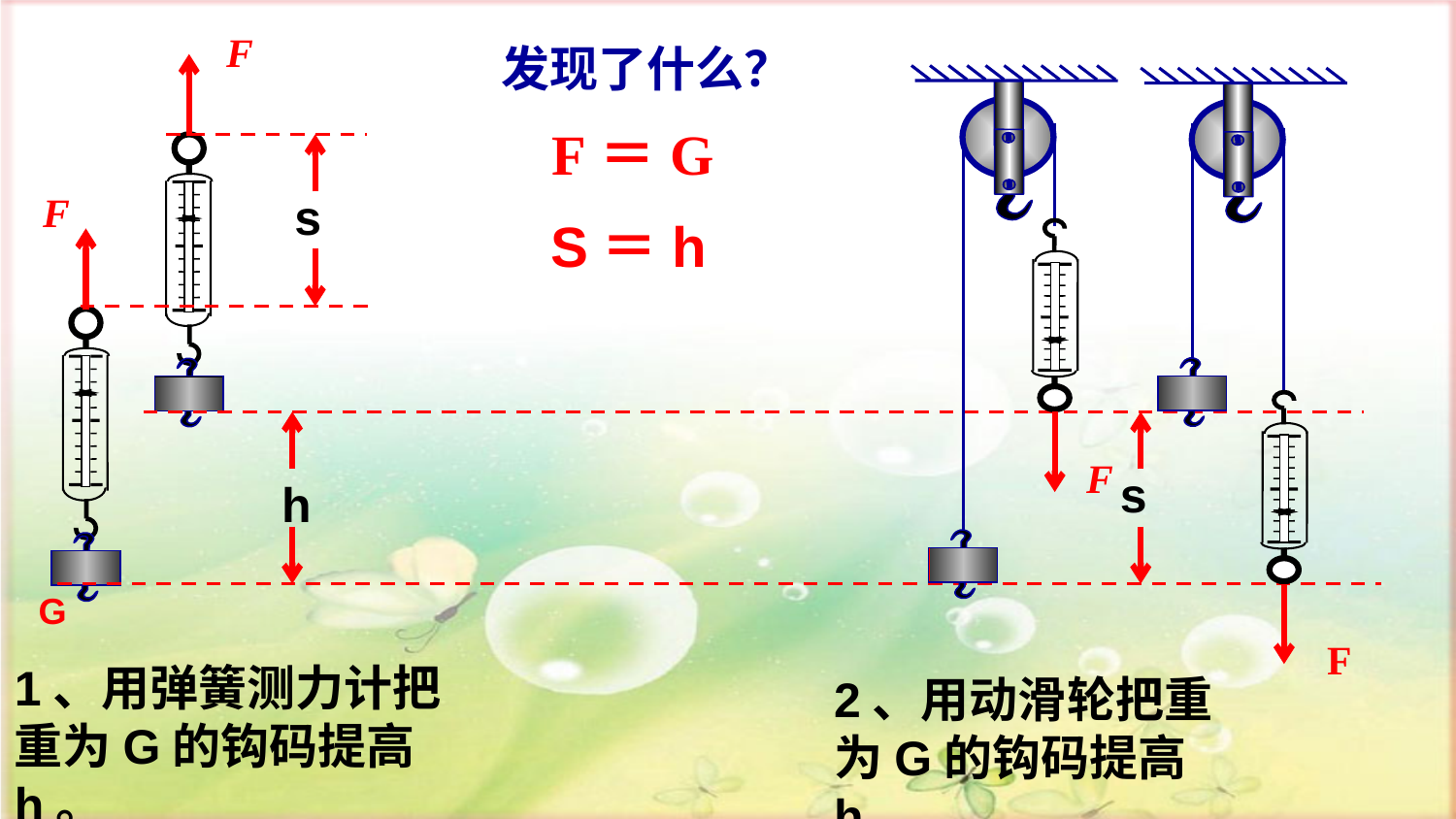

F
发现了什么？

F＝G

F
s
S＝h

F
s
h
G
F
1、用弹簧测力计把重为G的钩码提高h。
2、用动滑轮把重为G的钩码提高h。